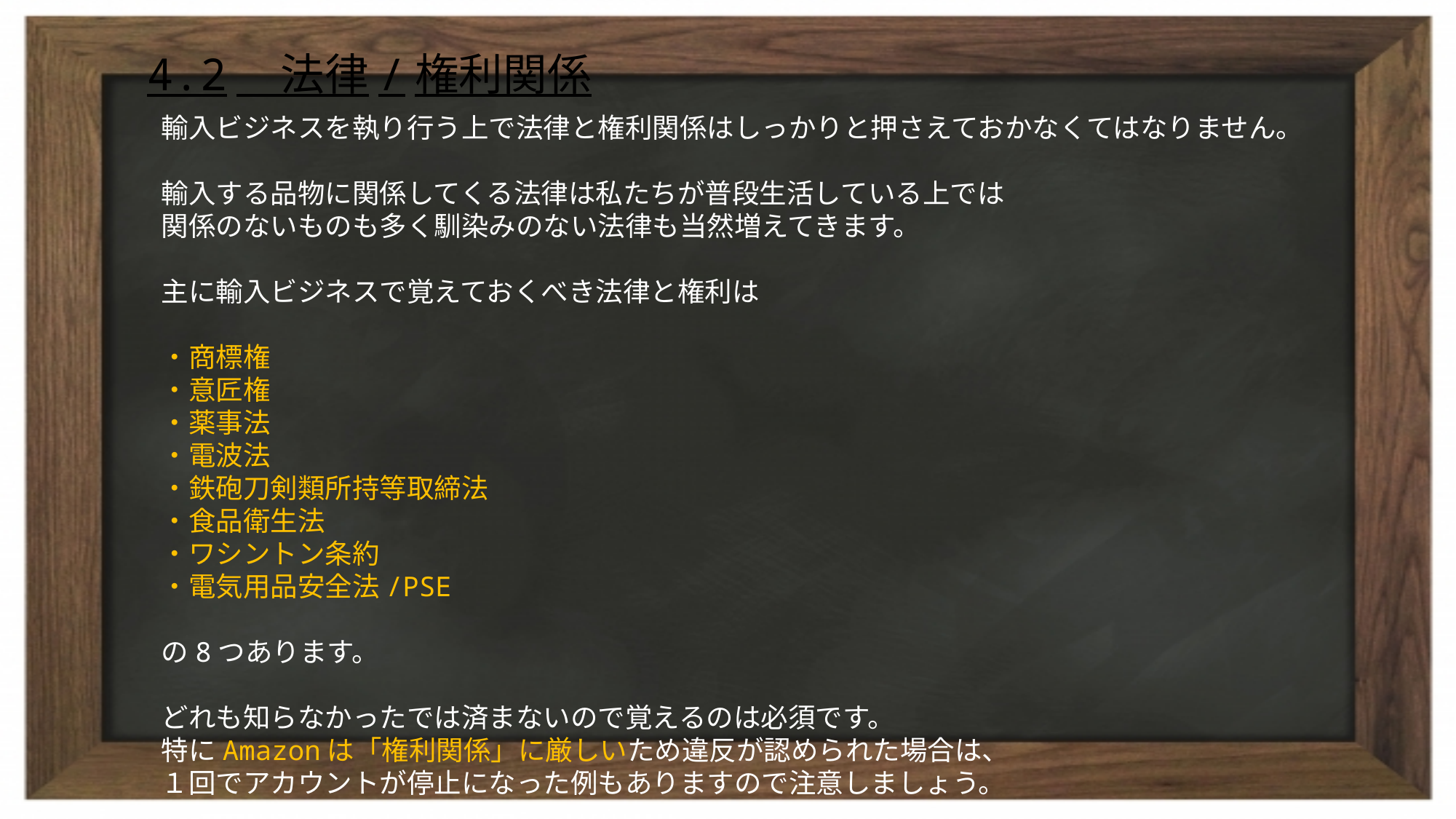

# 4.2　法律/権利関係
輸入ビジネスを執り行う上で法律と権利関係はしっかりと押さえておかなくてはなりません。

輸入する品物に関係してくる法律は私たちが普段生活している上では
関係のないものも多く馴染みのない法律も当然増えてきます。

主に輸入ビジネスで覚えておくべき法律と権利は

・商標権
・意匠権
・薬事法
・電波法
・鉄砲刀剣類所持等取締法
・食品衛生法
・ワシントン条約
・電気用品安全法/PSE

の8つあります。

どれも知らなかったでは済まないので覚えるのは必須です。
特にAmazonは「権利関係」に厳しいため違反が認められた場合は、
１回でアカウントが停止になった例もありますので注意しましょう。